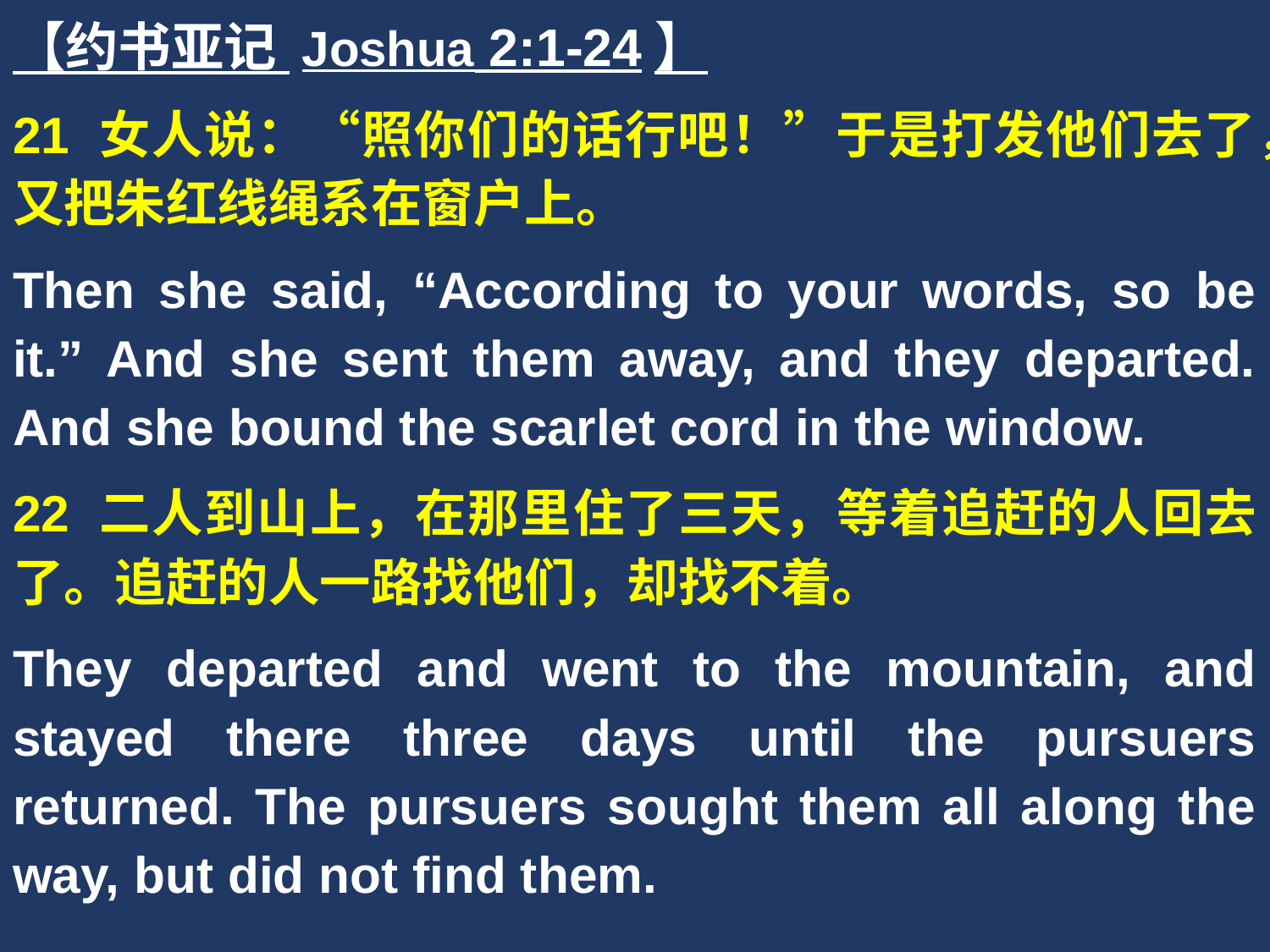

【约书亚记 Joshua 2:1-24】
21 女人说：“照你们的话行吧！”于是打发他们去了，又把朱红线绳系在窗户上。
Then she said, “According to your words, so be it.” And she sent them away, and they departed. And she bound the scarlet cord in the window.
22 二人到山上，在那里住了三天，等着追赶的人回去了。追赶的人一路找他们，却找不着。
They departed and went to the mountain, and stayed there three days until the pursuers returned. The pursuers sought them all along the way, but did not find them.